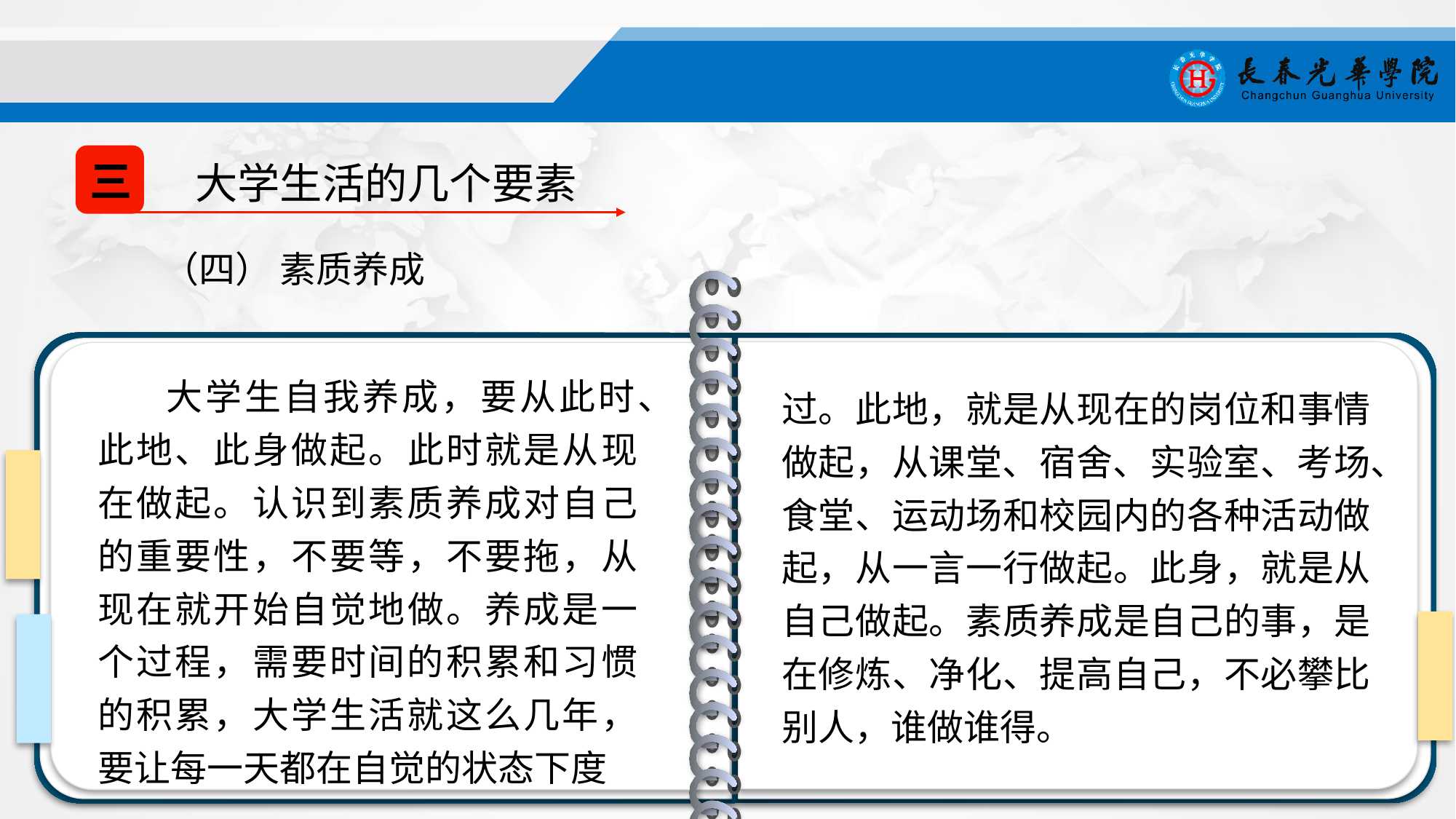

三
大学生活的几个要素

（四） 素质养成

大学生自我养成，要从此时、此地、此身做起。此时就是从现在做起。认识到素质养成对自己的重要性，不要等，不要拖，从现在就开始自觉地做。养成是一个过程，需要时间的积累和习惯的积累，大学生活就这么几年，要让每一天都在自觉的状态下度
过。此地，就是从现在的岗位和事情做起，从课堂、宿舍、实验室、考场、食堂、运动场和校园内的各种活动做起，从一言一行做起。此身，就是从自己做起。素质养成是自己的事，是在修炼、净化、提高自己，不必攀比别人，谁做谁得。